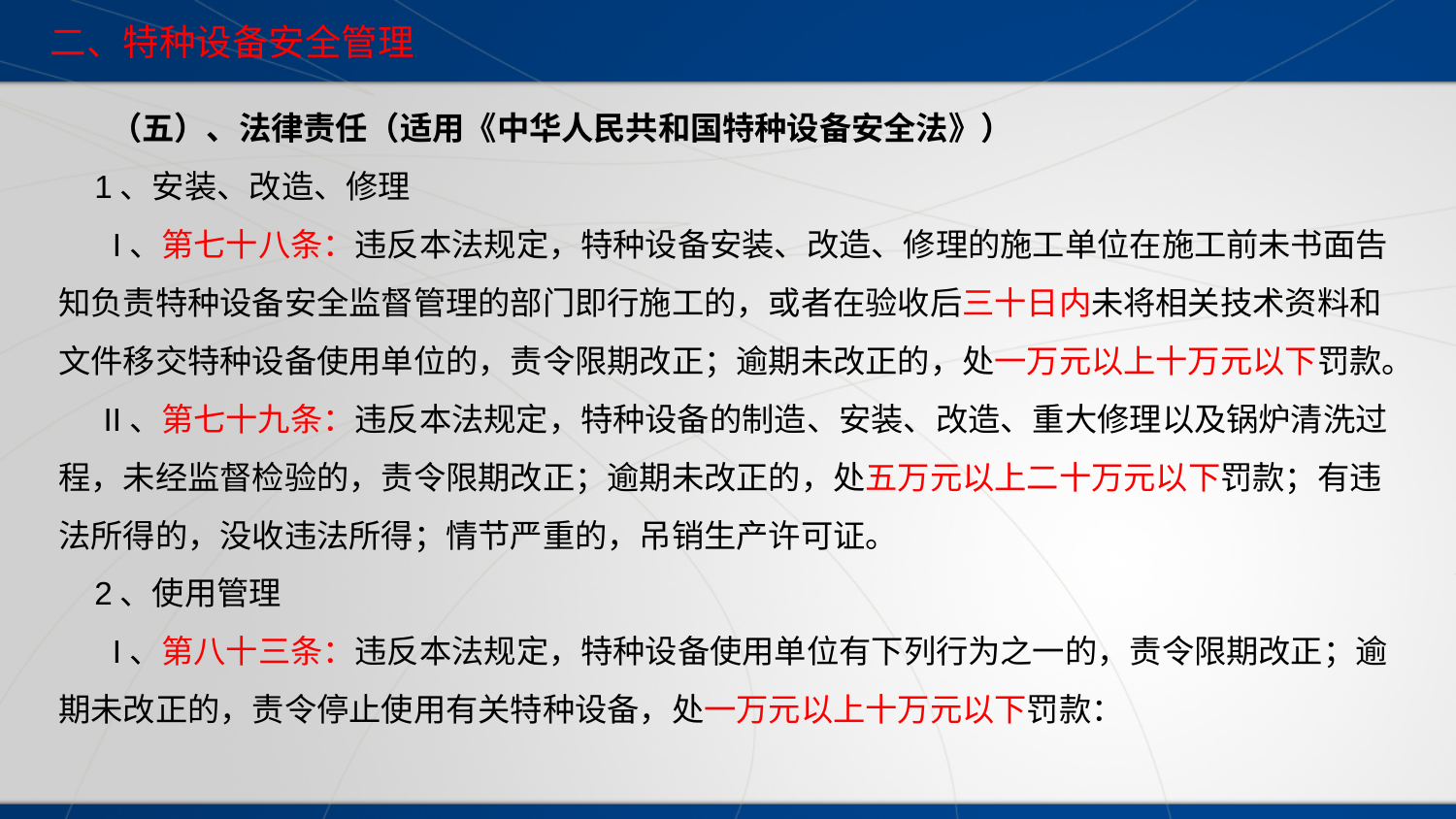

二、特种设备安全管理
      （五）、法律责任（适用《中华人民共和国特种设备安全法》）
    1、安装、改造、修理
      I、第七十八条：违反本法规定，特种设备安装、改造、修理的施工单位在施工前未书面告知负责特种设备安全监督管理的部门即行施工的，或者在验收后三十日内未将相关技术资料和文件移交特种设备使用单位的，责令限期改正；逾期未改正的，处一万元以上十万元以下罚款。
     II、第七十九条：违反本法规定，特种设备的制造、安装、改造、重大修理以及锅炉清洗过程，未经监督检验的，责令限期改正；逾期未改正的，处五万元以上二十万元以下罚款；有违法所得的，没收违法所得；情节严重的，吊销生产许可证。
    2、使用管理
      I、第八十三条：违反本法规定，特种设备使用单位有下列行为之一的，责令限期改正；逾期未改正的，责令停止使用有关特种设备，处一万元以上十万元以下罚款：